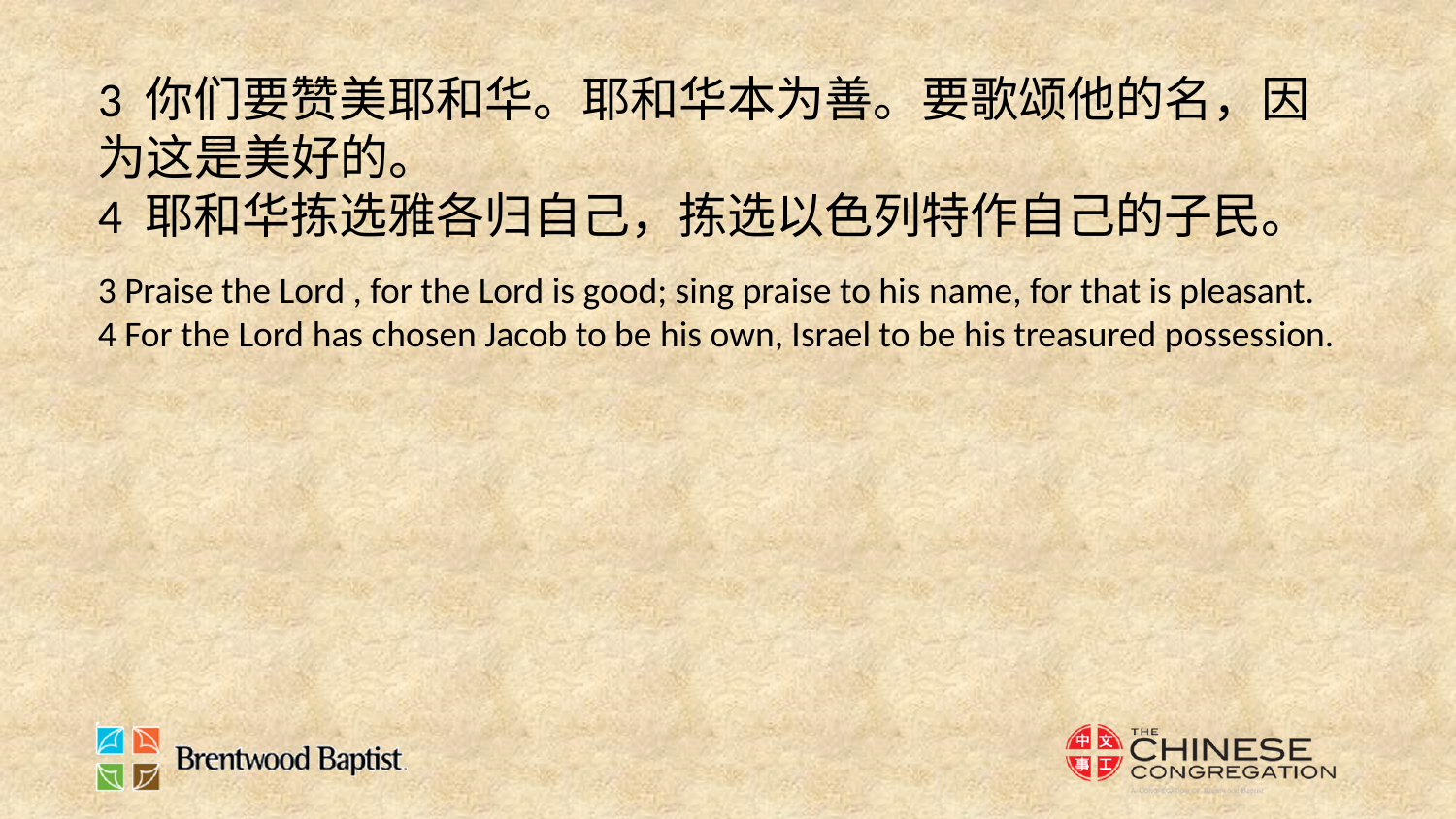

3 你们要赞美耶和华。耶和华本为善。要歌颂他的名，因为这是美好的。
4 耶和华拣选雅各归自己，拣选以色列特作自己的子民。

3 Praise the Lord , for the Lord is good; sing praise to his name, for that is pleasant.
4 For the Lord has chosen Jacob to be his own, Israel to be his treasured possession.